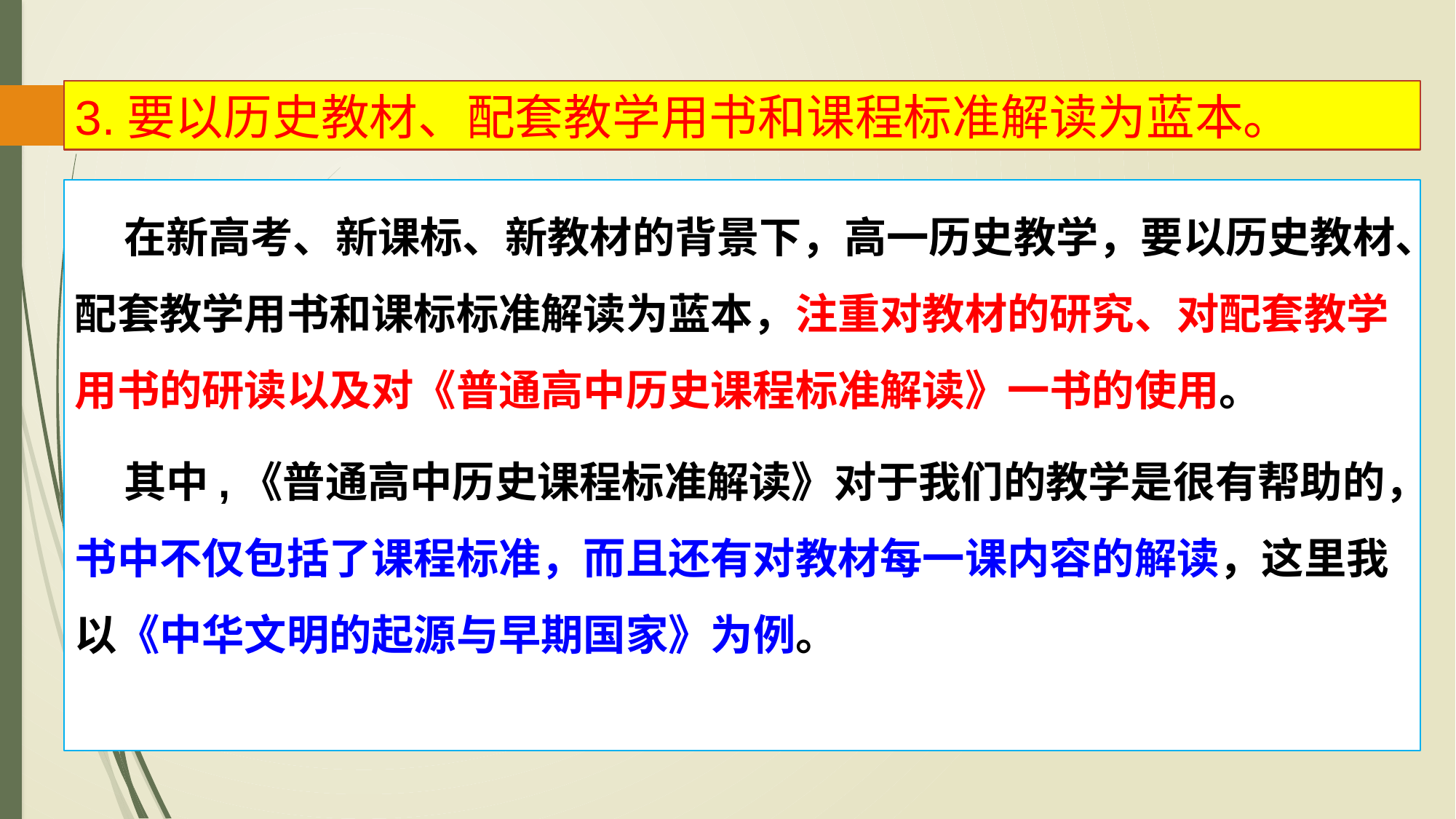

3.要以历史教材、配套教学用书和课程标准解读为蓝本。
    在新高考、新课标、新教材的背景下，高一历史教学，要以历史教材、配套教学用书和课标标准解读为蓝本，注重对教材的研究、对配套教学用书的研读以及对《普通高中历史课程标准解读》一书的使用。
    其中,《普通高中历史课程标准解读》对于我们的教学是很有帮助的，书中不仅包括了课程标准，而且还有对教材每一课内容的解读，这里我以《中华文明的起源与早期国家》为例。